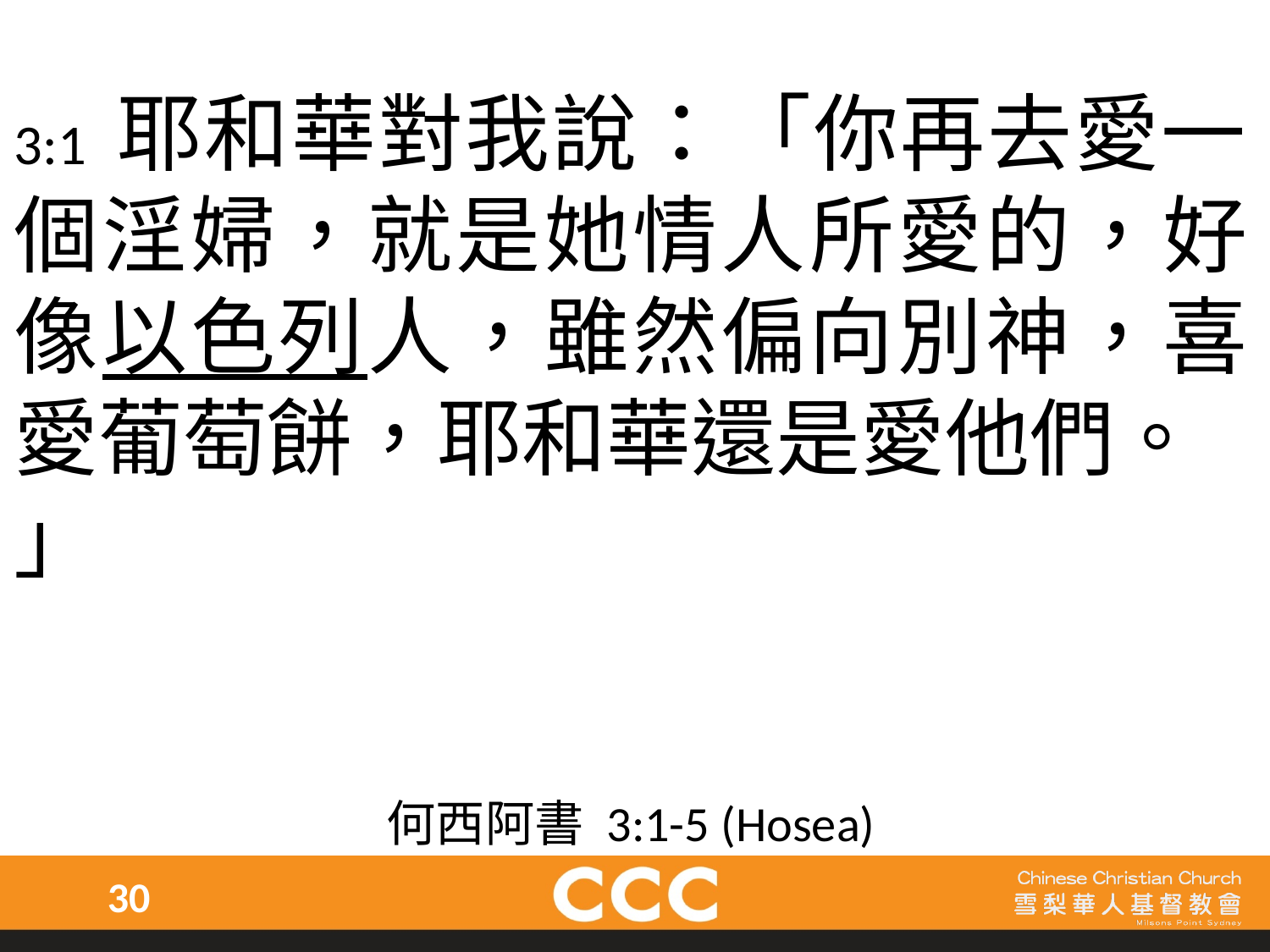

3:1 耶和華對我說：「你再去愛一個淫婦，就是她情人所愛的，好像以色列人，雖然偏向別神，喜愛葡萄餅，耶和華還是愛他們。
」
何西阿書 3:1-5 (Hosea)
30